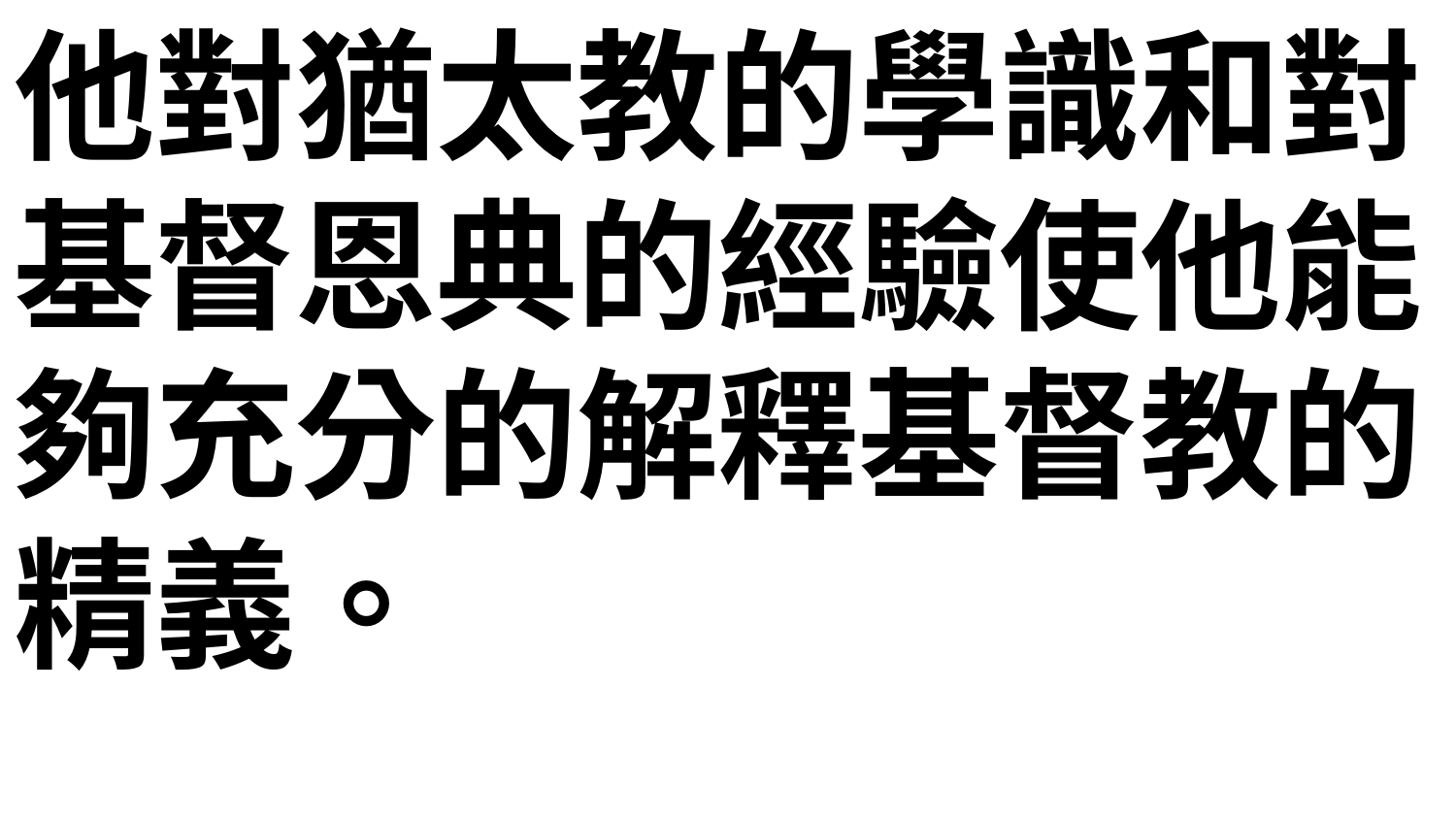

他對猶太教的學識和對基督恩典的經驗使他能夠充分的解釋基督教的精義。